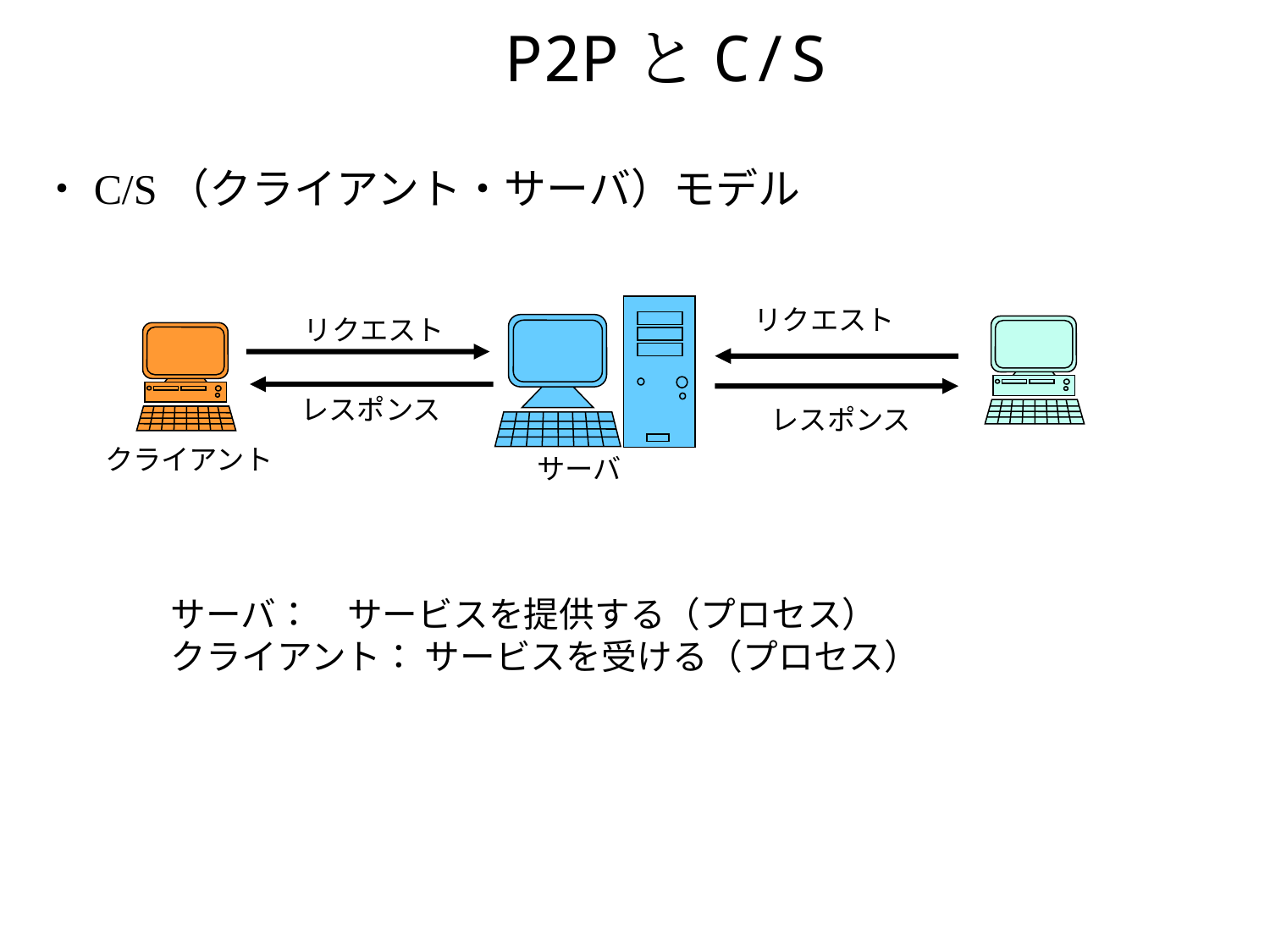

# P2PとC/S
・C/S（クライアント・サーバ）モデル

リクエスト
リクエスト

レスポンス

レスポンス
クライアント
サーバ
サーバ：　サービスを提供する（プロセス）
クライアント： サービスを受ける（プロセス）